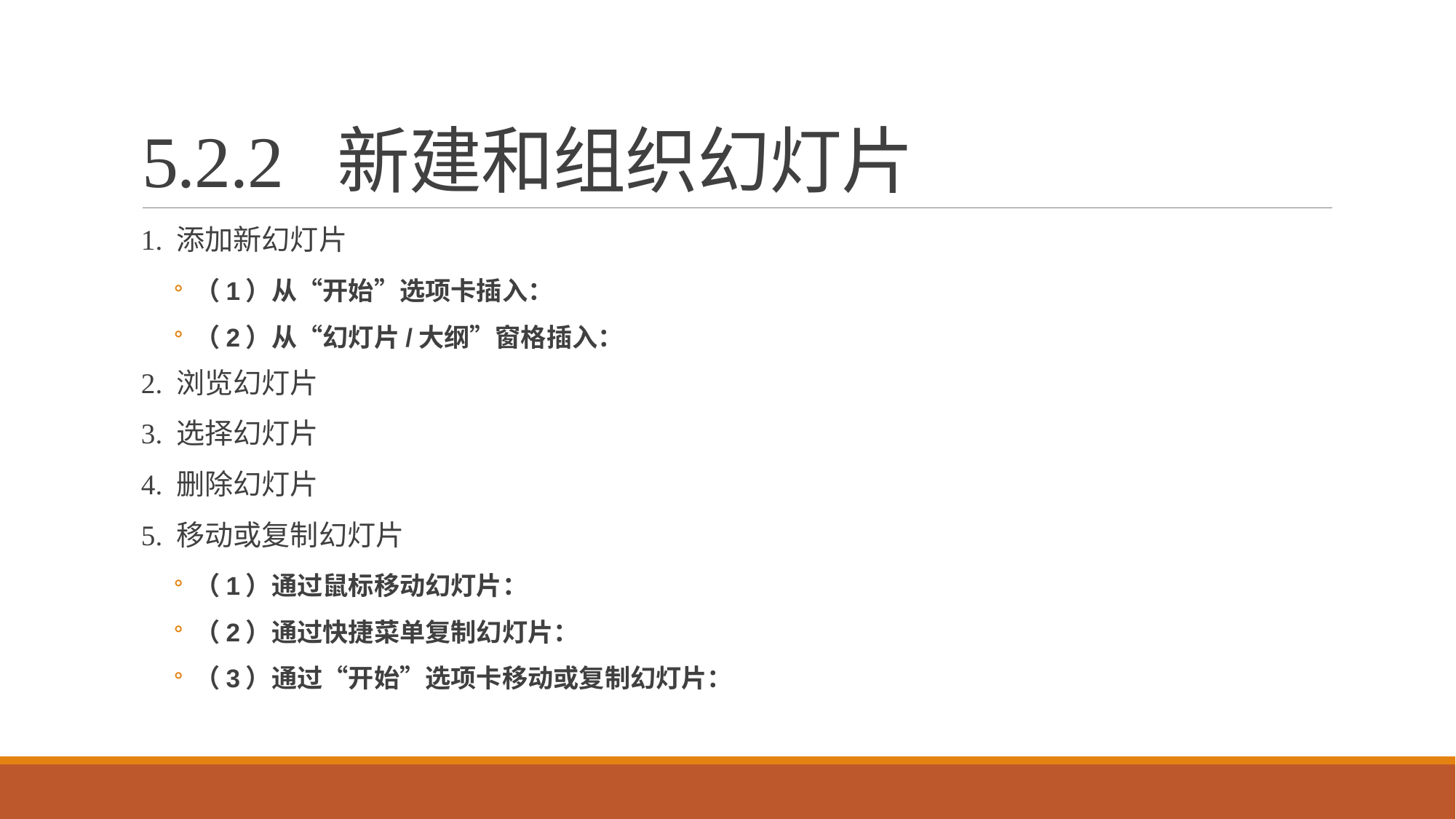

# 5.2.2  新建和组织幻灯片
1. 添加新幻灯片
（1）从“开始”选项卡插入：
（2）从“幻灯片/大纲”窗格插入：
2. 浏览幻灯片
3. 选择幻灯片
4. 删除幻灯片
5. 移动或复制幻灯片
（1）通过鼠标移动幻灯片：
（2）通过快捷菜单复制幻灯片：
（3）通过“开始”选项卡移动或复制幻灯片：